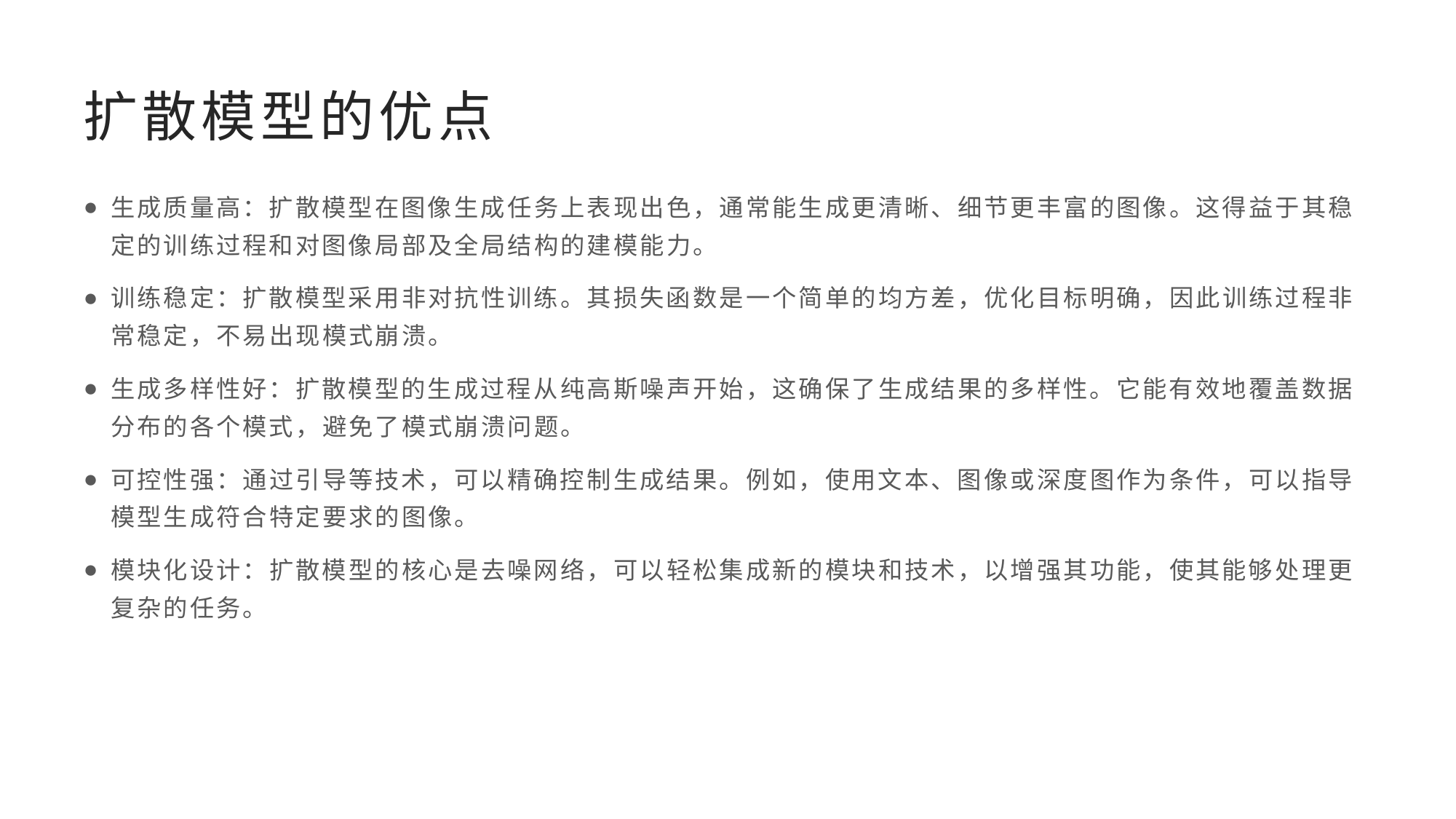

# 扩散模型的优点
生成质量高：扩散模型在图像生成任务上表现出色，通常能生成更清晰、细节更丰富的图像。这得益于其稳定的训练过程和对图像局部及全局结构的建模能力。
训练稳定：扩散模型采用非对抗性训练。其损失函数是一个简单的均方差，优化目标明确，因此训练过程非常稳定，不易出现模式崩溃。
生成多样性好：扩散模型的生成过程从纯高斯噪声开始，这确保了生成结果的多样性。它能有效地覆盖数据分布的各个模式，避免了模式崩溃问题。
可控性强：通过引导等技术，可以精确控制生成结果。例如，使用文本、图像或深度图作为条件，可以指导模型生成符合特定要求的图像。
模块化设计：扩散模型的核心是去噪网络，可以轻松集成新的模块和技术，以增强其功能，使其能够处理更复杂的任务。